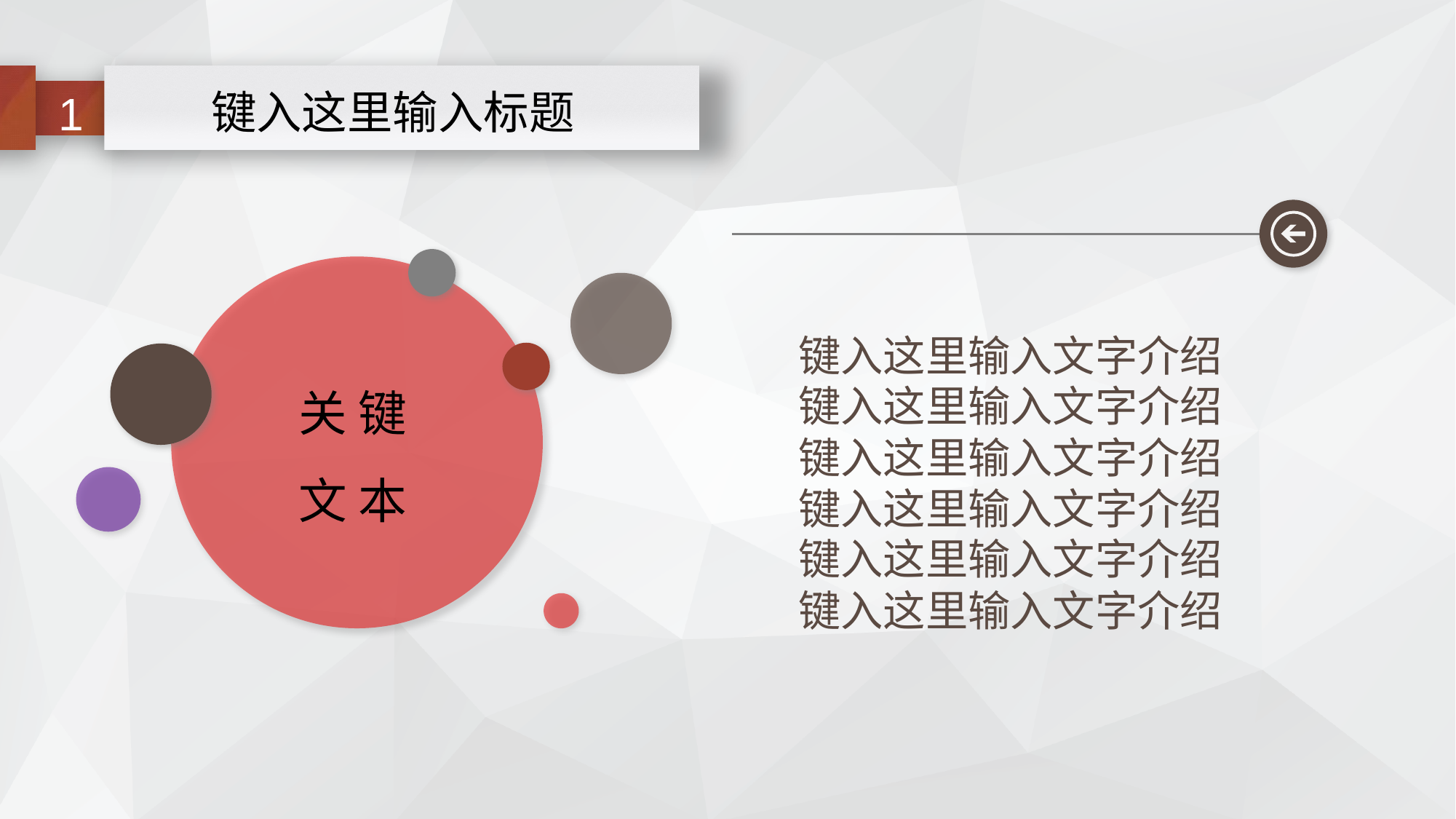

1

键入这里输入标题

关 键
文 本

键入这里输入文字介绍
键入这里输入文字介绍
键入这里输入文字介绍
键入这里输入文字介绍
键入这里输入文字介绍
键入这里输入文字介绍